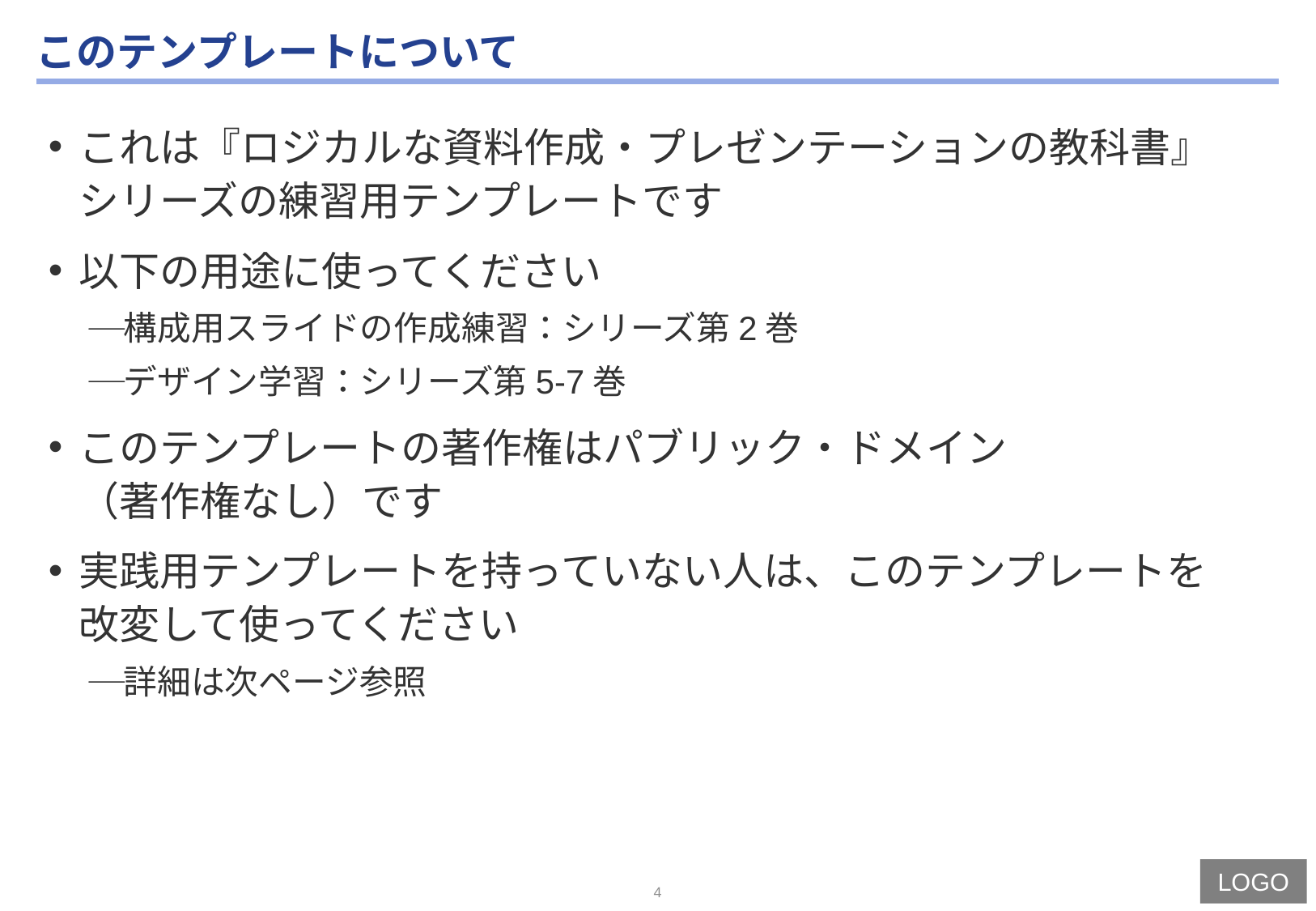

# このテンプレートについて
これは『ロジカルな資料作成・プレゼンテーションの教科書』
シリーズの練習用テンプレートです
以下の用途に使ってください
構成用スライドの作成練習：シリーズ第2巻
デザイン学習：シリーズ第5-7巻
このテンプレートの著作権はパブリック・ドメイン
（著作権なし）です
実践用テンプレートを持っていない人は、このテンプレートを
改変して使ってください
詳細は次ページ参照